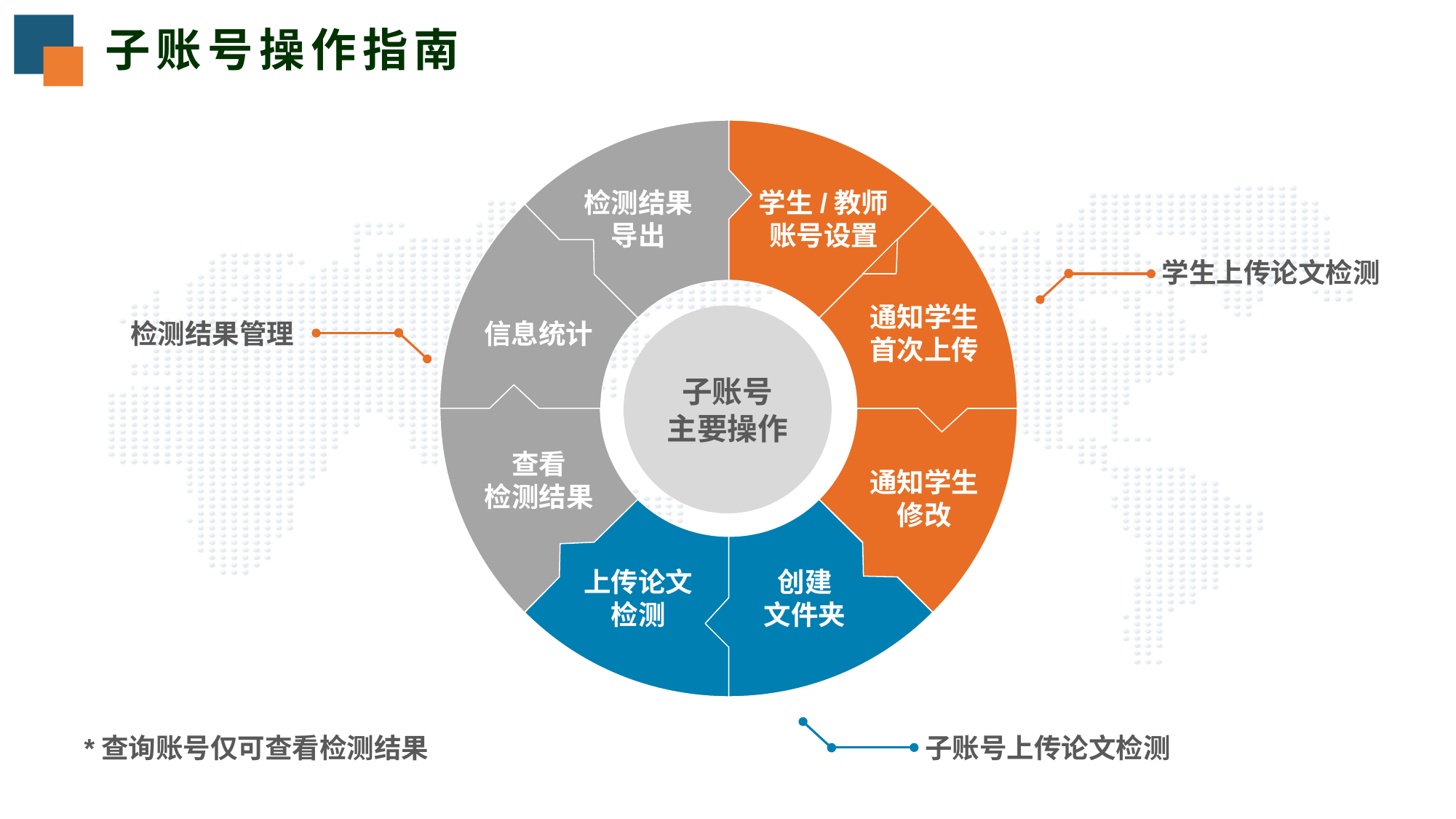

子账号操作指南

检测结果导出
学生/教师账号设置

学生上传论文检测
通知学生首次上传
子账号
主要操作
检测结果管理
信息统计

查看
检测结果
通知学生修改

上传论文检测
创建
文件夹
*查询账号仅可查看检测结果
子账号上传论文检测